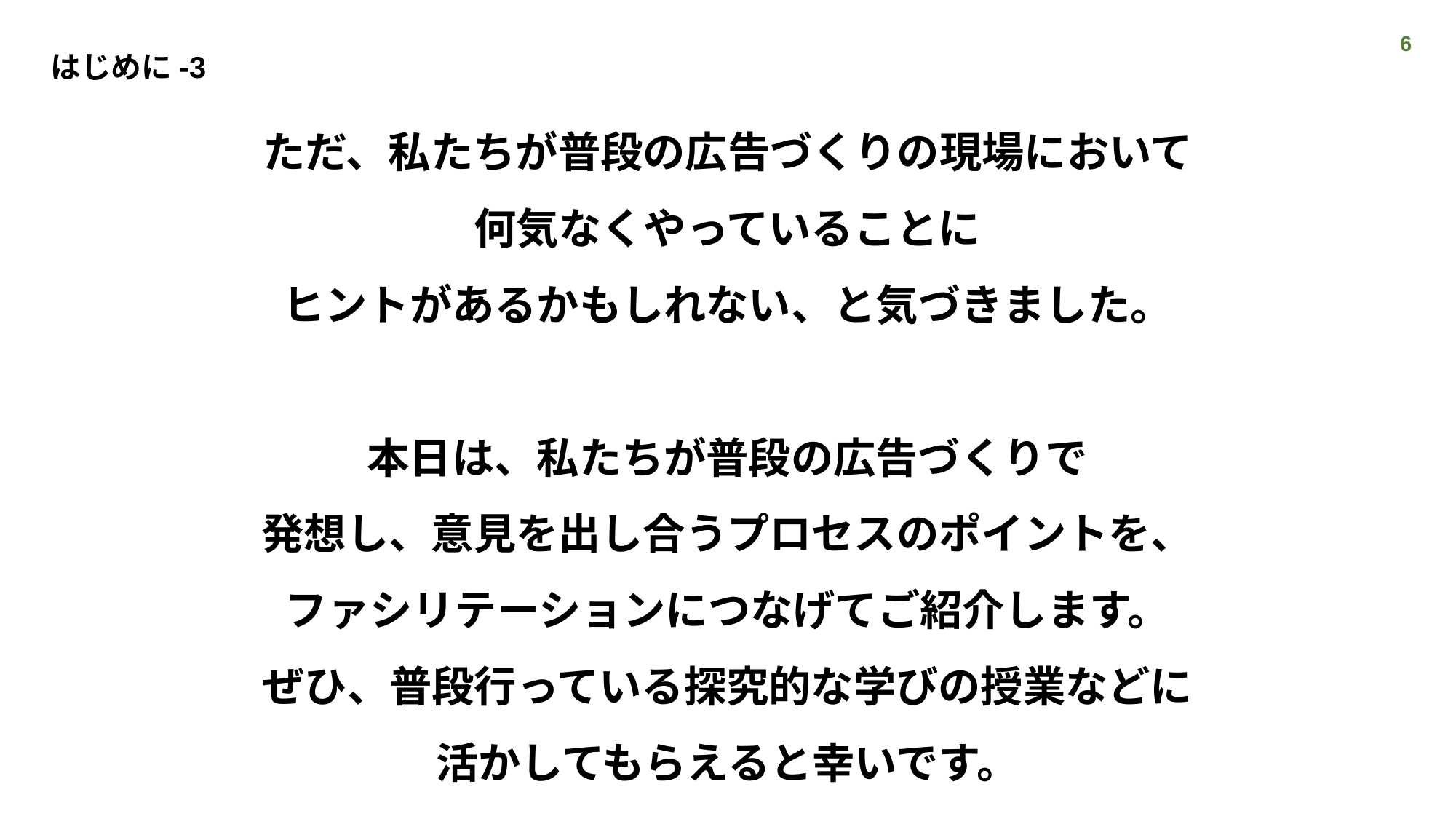

6
はじめに-3
ただ、私たちが普段の広告づくりの現場において
何気なくやっていることに
ヒントがあるかもしれない、と気づきました。

本日は、私たちが普段の広告づくりで
発想し、意見を出し合うプロセスのポイントを、
ファシリテーションにつなげてご紹介します。
ぜひ、普段行っている探究的な学びの授業などに
活かしてもらえると幸いです。